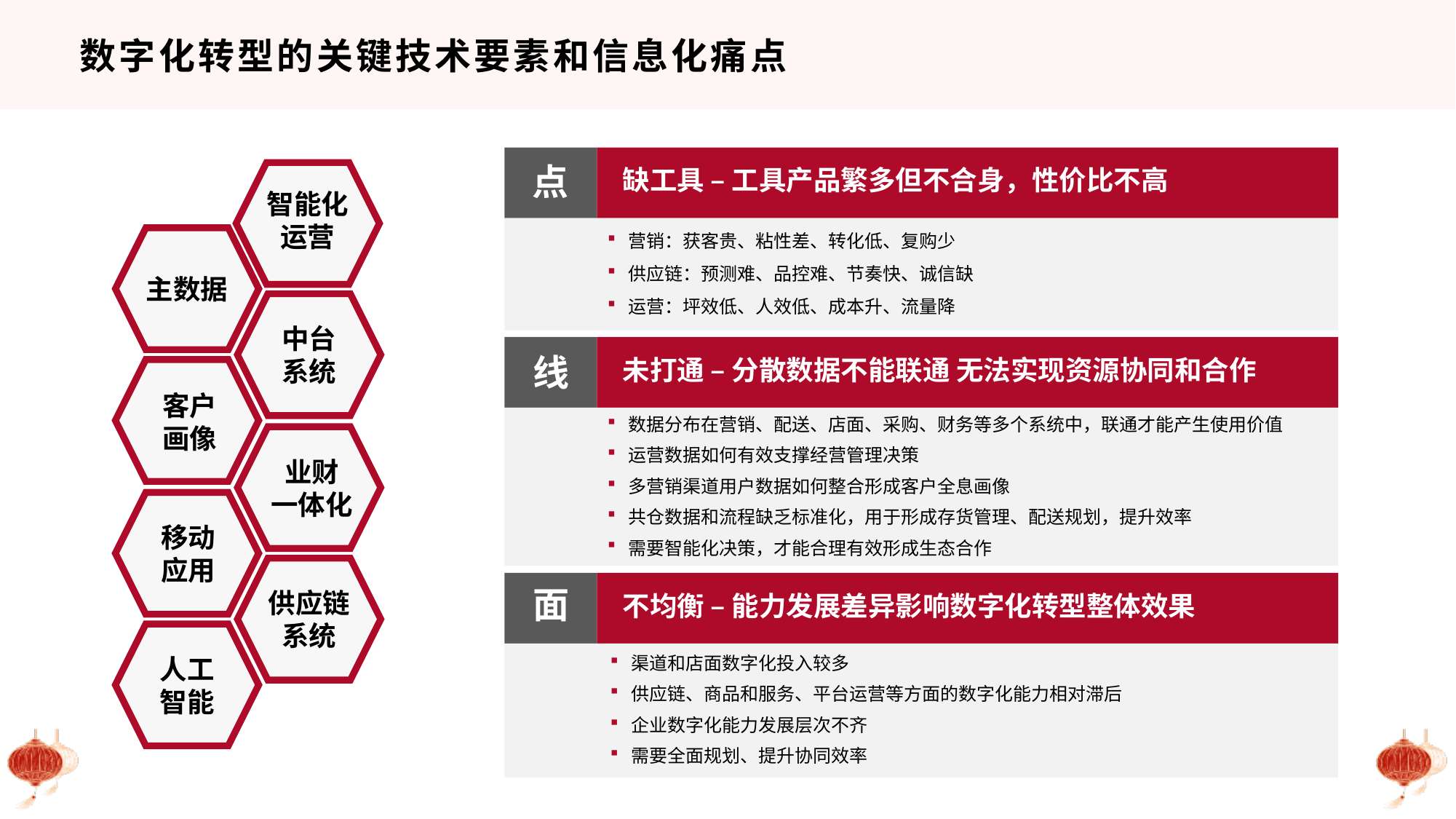

# 数字化转型的关键技术要素和信息化痛点

缺工具 – 工具产品繁多但不合身，性价比不高

营销：获客贵、粘性差、转化低、复购少
供应链：预测难、品控难、节奏快、诚信缺
运营：坪效低、人效低、成本升、流量降
点

智能化
运营

主数据

中台
系统

客户
画像

业财
一体化

移动
应用

供应链系统

人工智能

未打通 – 分散数据不能联通 无法实现资源协同和合作

数据分布在营销、配送、店面、采购、财务等多个系统中，联通才能产生使用价值
运营数据如何有效支撑经营管理决策
多营销渠道用户数据如何整合形成客户全息画像
共仓数据和流程缺乏标准化，用于形成存货管理、配送规划，提升效率
需要智能化决策，才能合理有效形成生态合作
线

不均衡 – 能力发展差异影响数字化转型整体效果

渠道和店面数字化投入较多
供应链、商品和服务、平台运营等方面的数字化能力相对滞后
企业数字化能力发展层次不齐
需要全面规划、提升协同效率
面